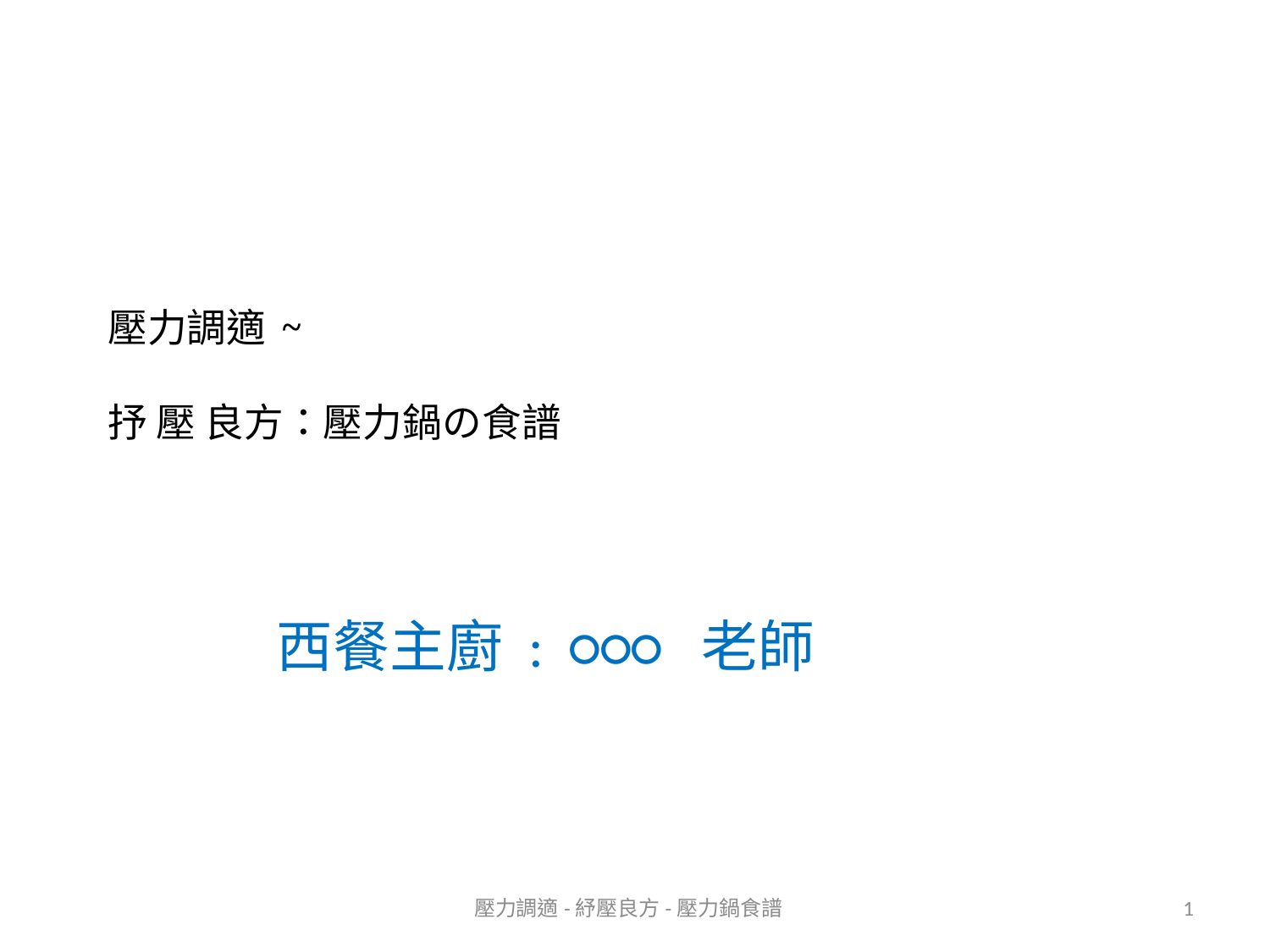

# 壓力調適 ~ 抒 壓 良方：壓力鍋の食譜
西餐主廚 :  ○○○  老師
壓力調適-紓壓良方-壓力鍋食譜
1